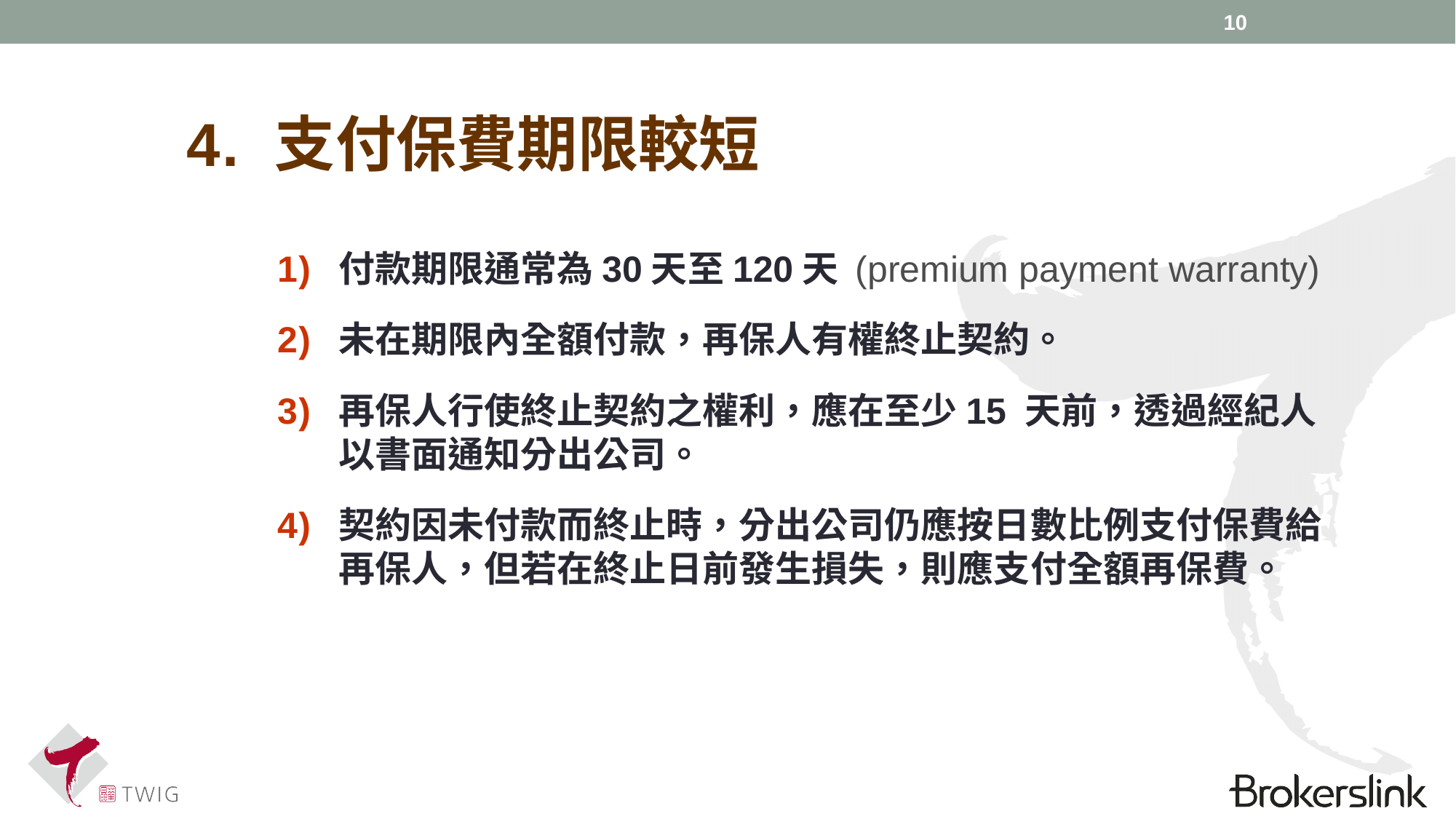

10
支付保費期限較短
付款期限通常為30天至120天 (premium payment warranty)
未在期限內全額付款，再保人有權終止契約。
再保人行使終止契約之權利，應在至少15 天前，透過經紀人以書面通知分出公司。
契約因未付款而終止時，分出公司仍應按日數比例支付保費給再保人，但若在終止日前發生損失，則應支付全額再保費。